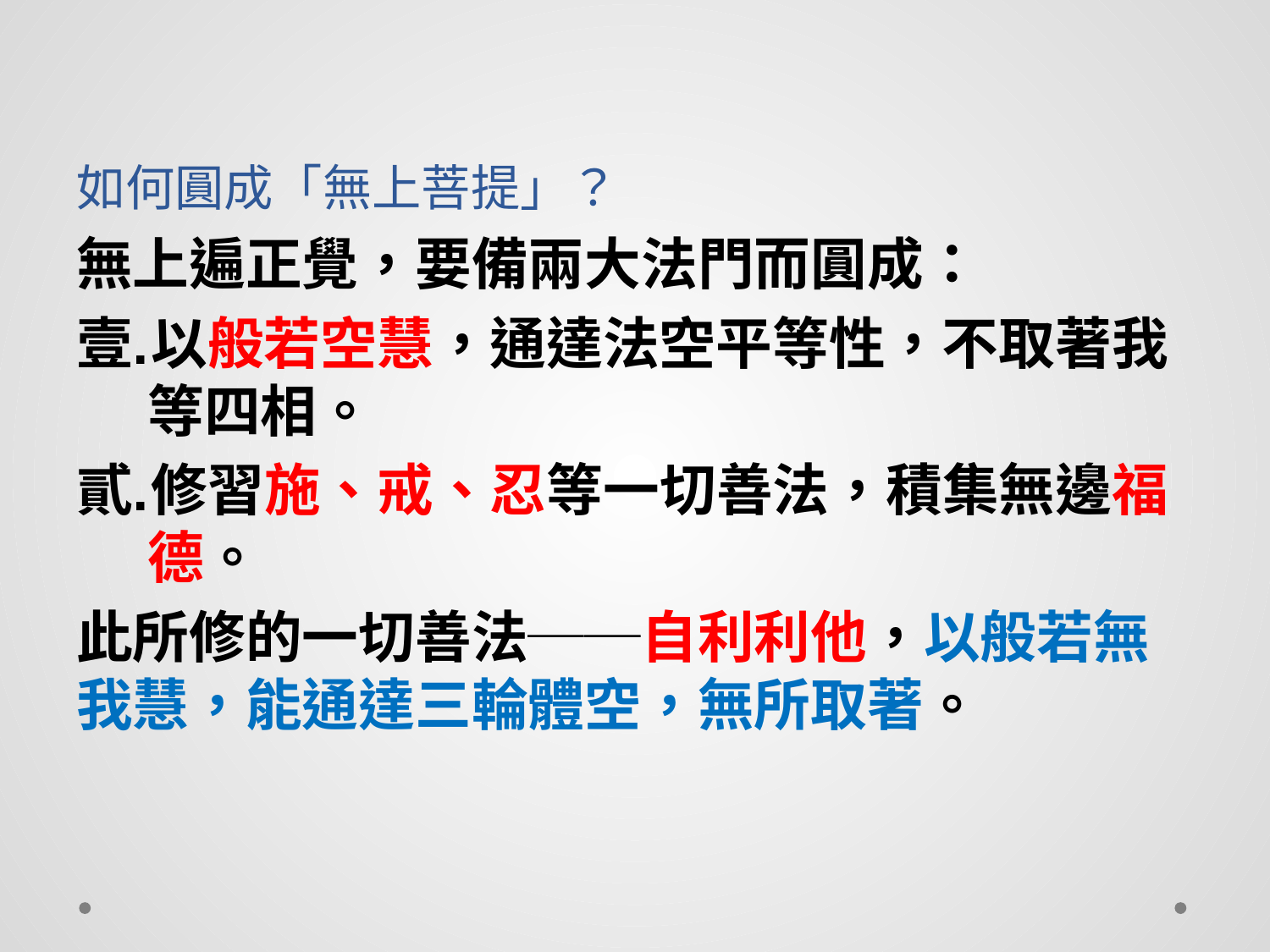

# 如何圓成「無上菩提」？
無上遍正覺，要備兩大法門而圓成：
以般若空慧，通達法空平等性，不取著我等四相。
修習施、戒、忍等一切善法，積集無邊福德。
此所修的一切善法──自利利他，以般若無我慧，能通達三輪體空，無所取著。